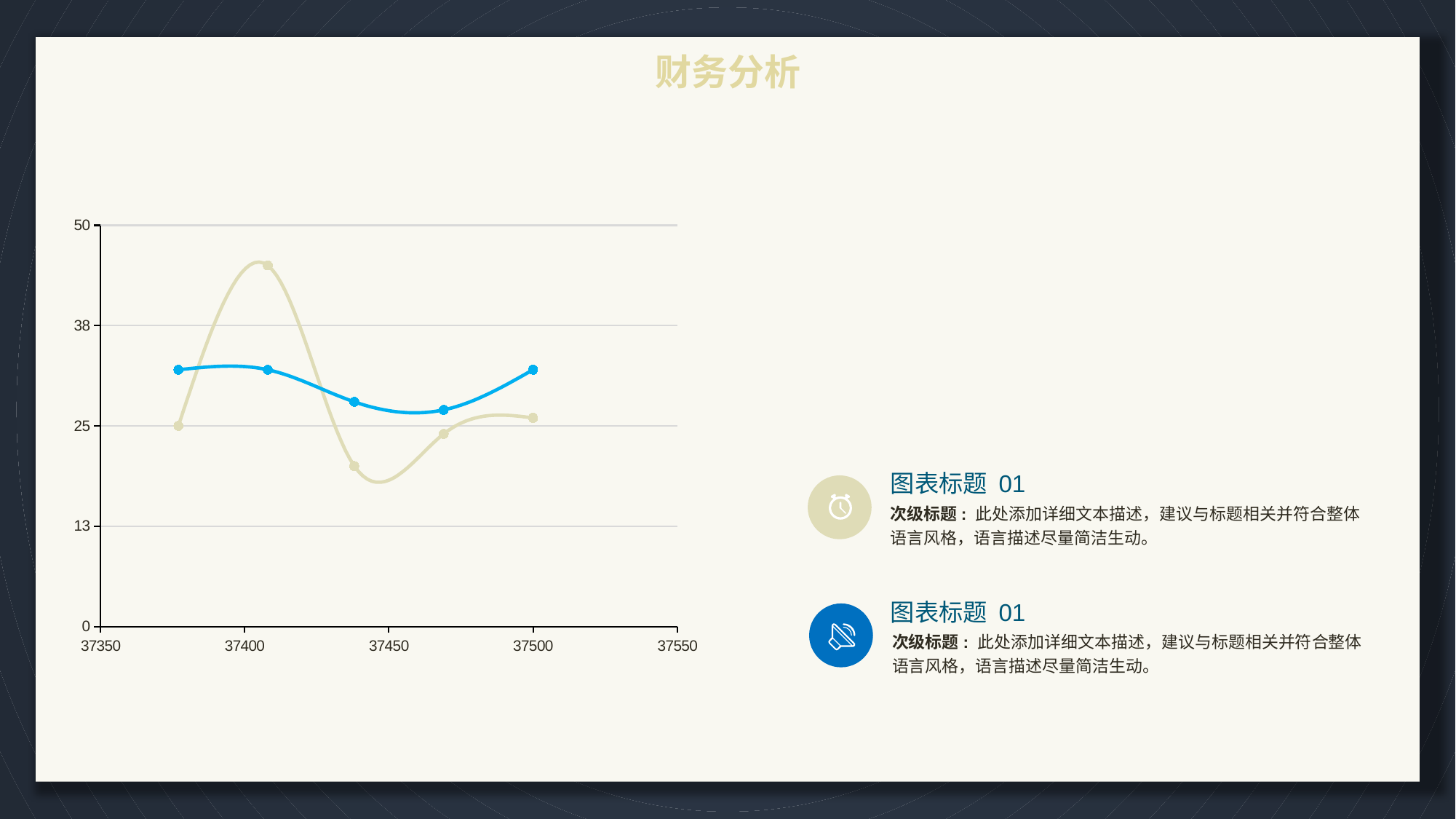

财务分析

### Chart:

| Category | 标题 | 标题 |
|---|---|---|
图表标题 01
次级标题: 此处添加详细文本描述，建议与标题相关并符合整体语言风格，语言描述尽量简洁生动。

图表标题 01
次级标题: 此处添加详细文本描述，建议与标题相关并符合整体语言风格，语言描述尽量简洁生动。

39